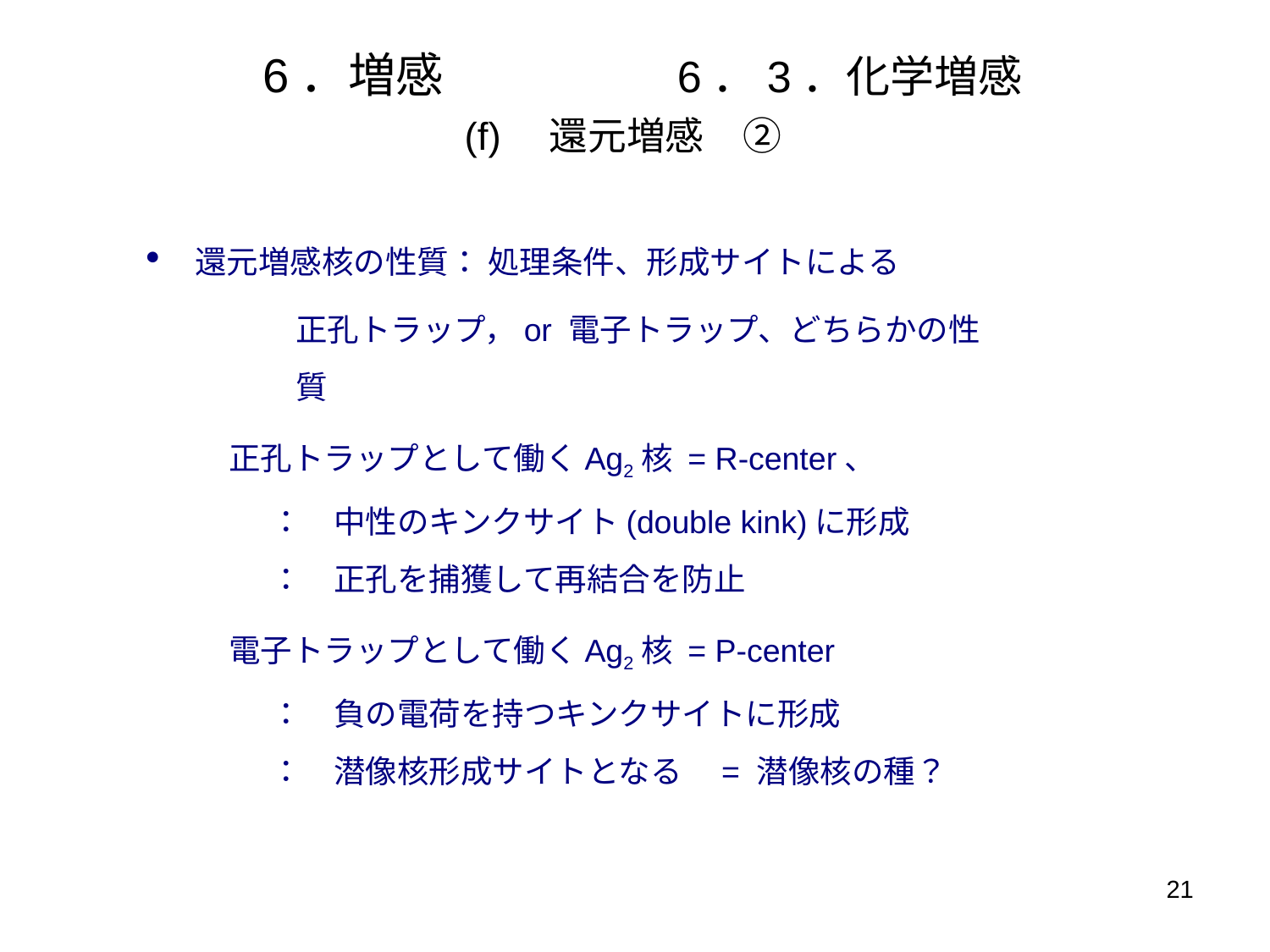

# 6．増感　　　　   6．3．化学増感 (f)　還元増感　②
還元増感核の性質： 処理条件、形成サイトによる
正孔トラップ，or 電子トラップ、どちらかの性質
正孔トラップとして働くAg2核 = R-center、
：　中性のキンクサイト(double kink)に形成
：　正孔を捕獲して再結合を防止
電子トラップとして働くAg2核 = P-center
：　負の電荷を持つキンクサイトに形成
：　潜像核形成サイトとなる　= 潜像核の種？
21